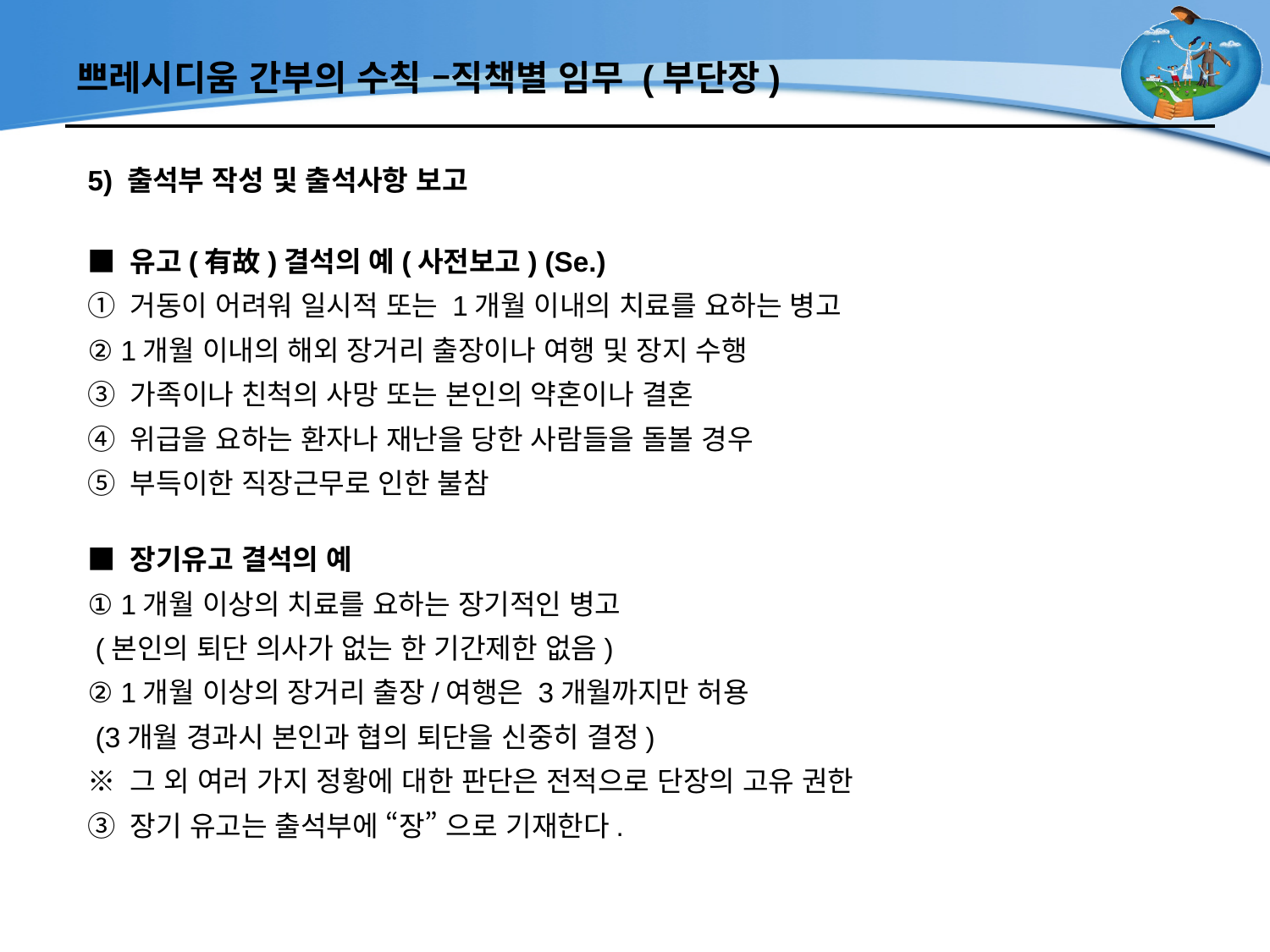

# 쁘레시디움 간부의 수칙 –직책별 임무 (부단장)
5) 출석부 작성 및 출석사항 보고

■ 유고(有故)결석의 예(사전보고) (Se.)
① 거동이 어려워 일시적 또는 1개월 이내의 치료를 요하는 병고
② 1개월 이내의 해외 장거리 출장이나 여행 및 장지 수행
③ 가족이나 친척의 사망 또는 본인의 약혼이나 결혼
④ 위급을 요하는 환자나 재난을 당한 사람들을 돌볼 경우
⑤ 부득이한 직장근무로 인한 불참

■ 장기유고 결석의 예
① 1개월 이상의 치료를 요하는 장기적인 병고
 (본인의 퇴단 의사가 없는 한 기간제한 없음)
② 1개월 이상의 장거리 출장/여행은 3개월까지만 허용
 (3개월 경과시 본인과 협의 퇴단을 신중히 결정)
※ 그 외 여러 가지 정황에 대한 판단은 전적으로 단장의 고유 권한
③ 장기 유고는 출석부에 “장” 으로 기재한다.